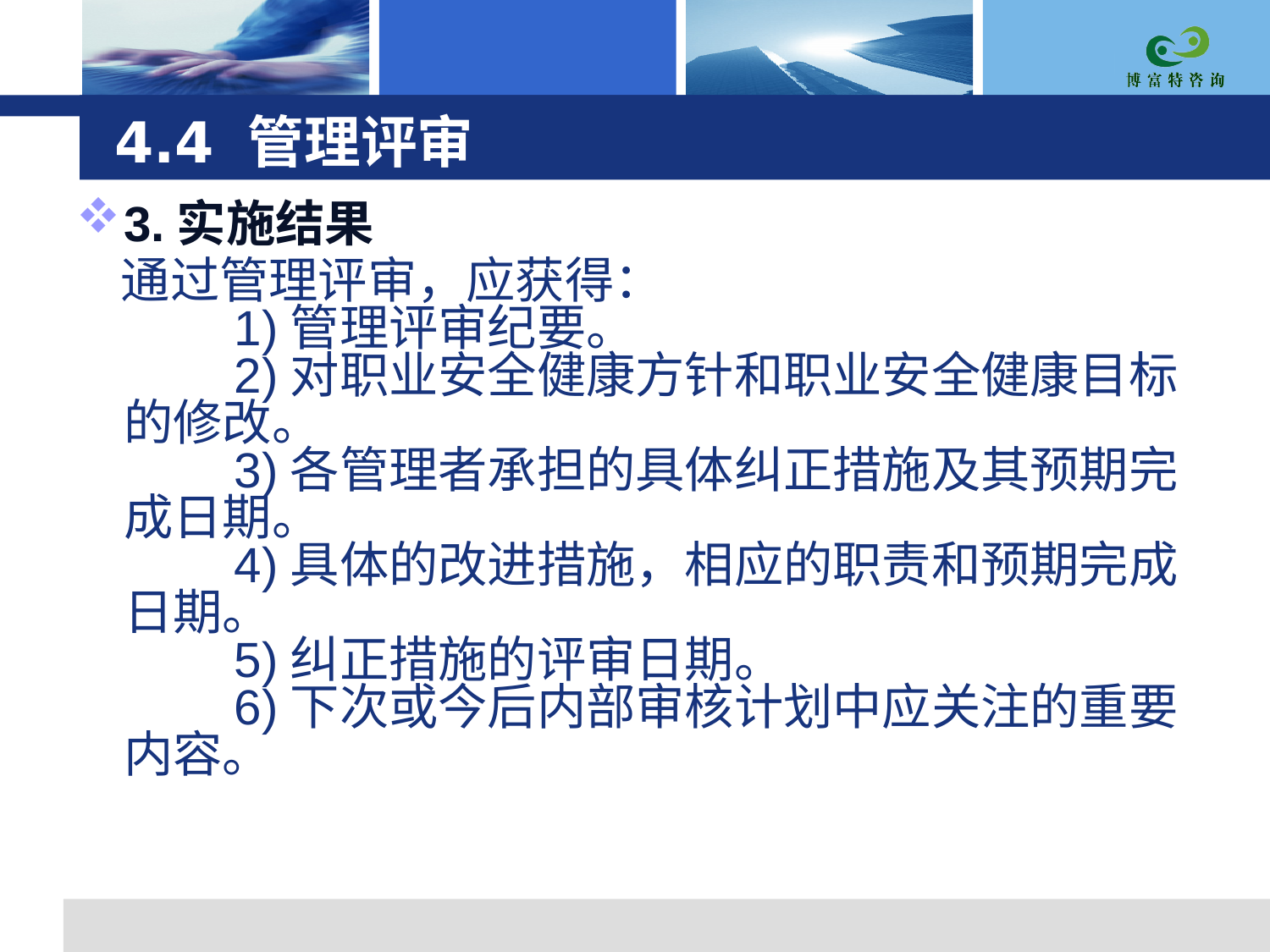

# 4.4 管理评审
3.实施结果
   通过管理评审，应获得：
　　1)管理评审纪要。
　　2)对职业安全健康方针和职业安全健康目标的修改。
　　3)各管理者承担的具体纠正措施及其预期完成日期。
　　4)具体的改进措施，相应的职责和预期完成日期。
　　5)纠正措施的评审日期。
　　6)下次或今后内部审核计划中应关注的重要内容。